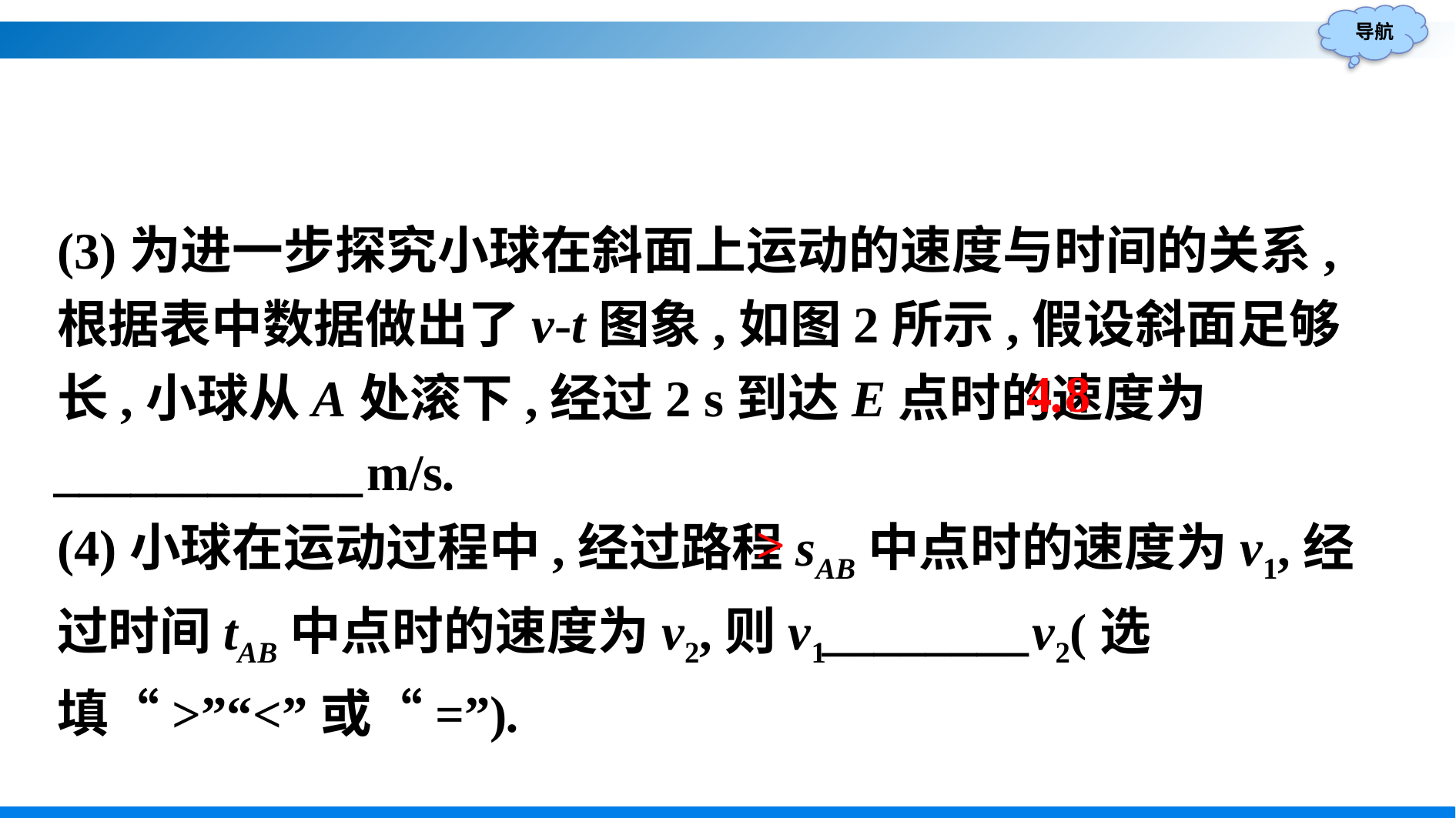

(3)为进一步探究小球在斜面上运动的速度与时间的关系,根据表中数据做出了v-t图象,如图2所示,假设斜面足够长,小球从A处滚下,经过2 s到达E点时的速度为____________m/s.
(4)小球在运动过程中,经过路程sAB中点时的速度为v1,经过时间tAB中点时的速度为v2,则v1________v2(选填“>”“<”或“=”).
4.8
>